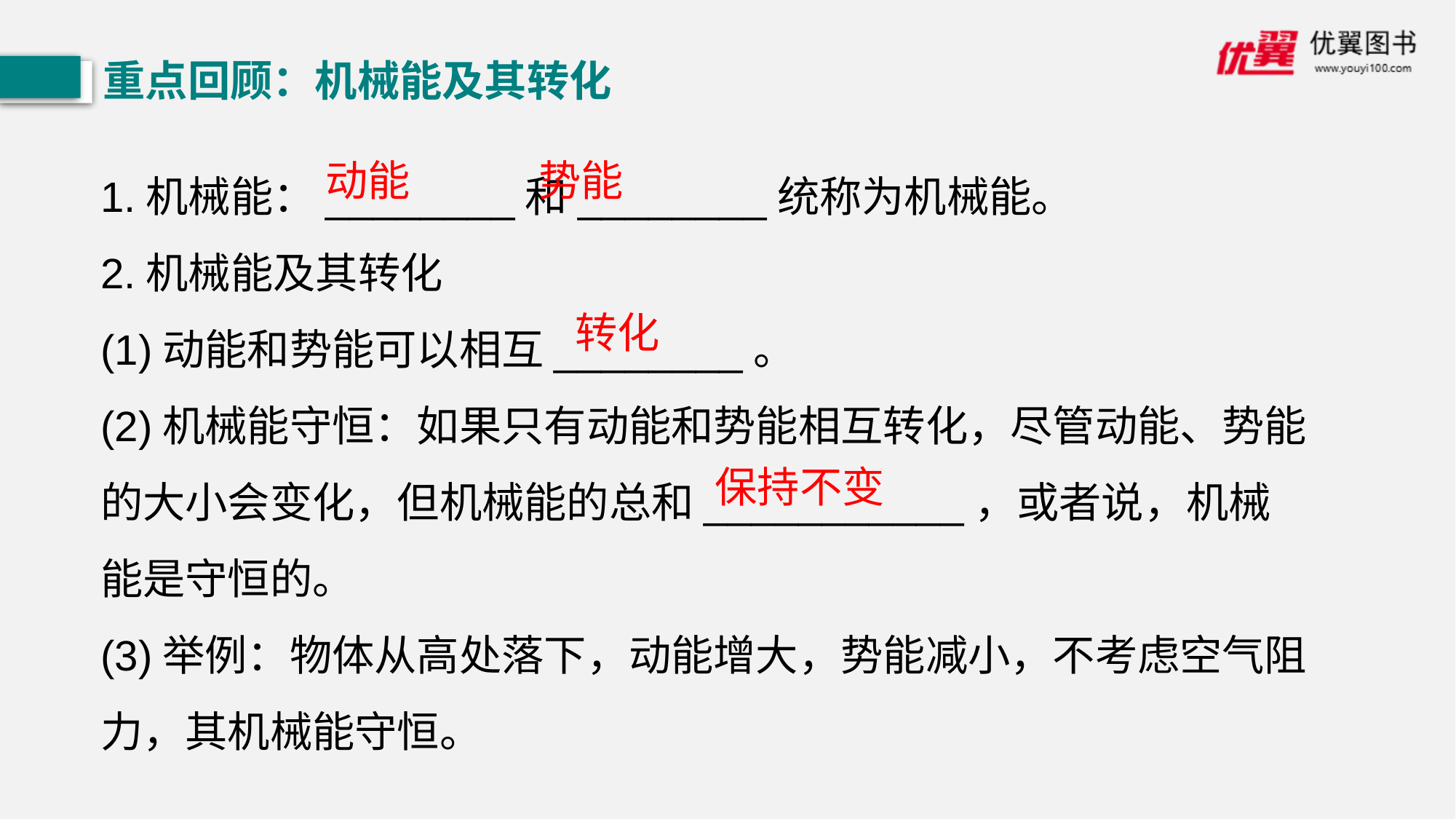

重点回顾：机械能及其转化

1.机械能：________和________统称为机械能。
2.机械能及其转化
(1)动能和势能可以相互________。
(2)机械能守恒：如果只有动能和势能相互转化，尽管动能、势能的大小会变化，但机械能的总和___________，或者说，机械能是守恒的。
(3)举例：物体从高处落下，动能增大，势能减小，不考虑空气阻力，其机械能守恒。
动能
势能
转化
保持不变